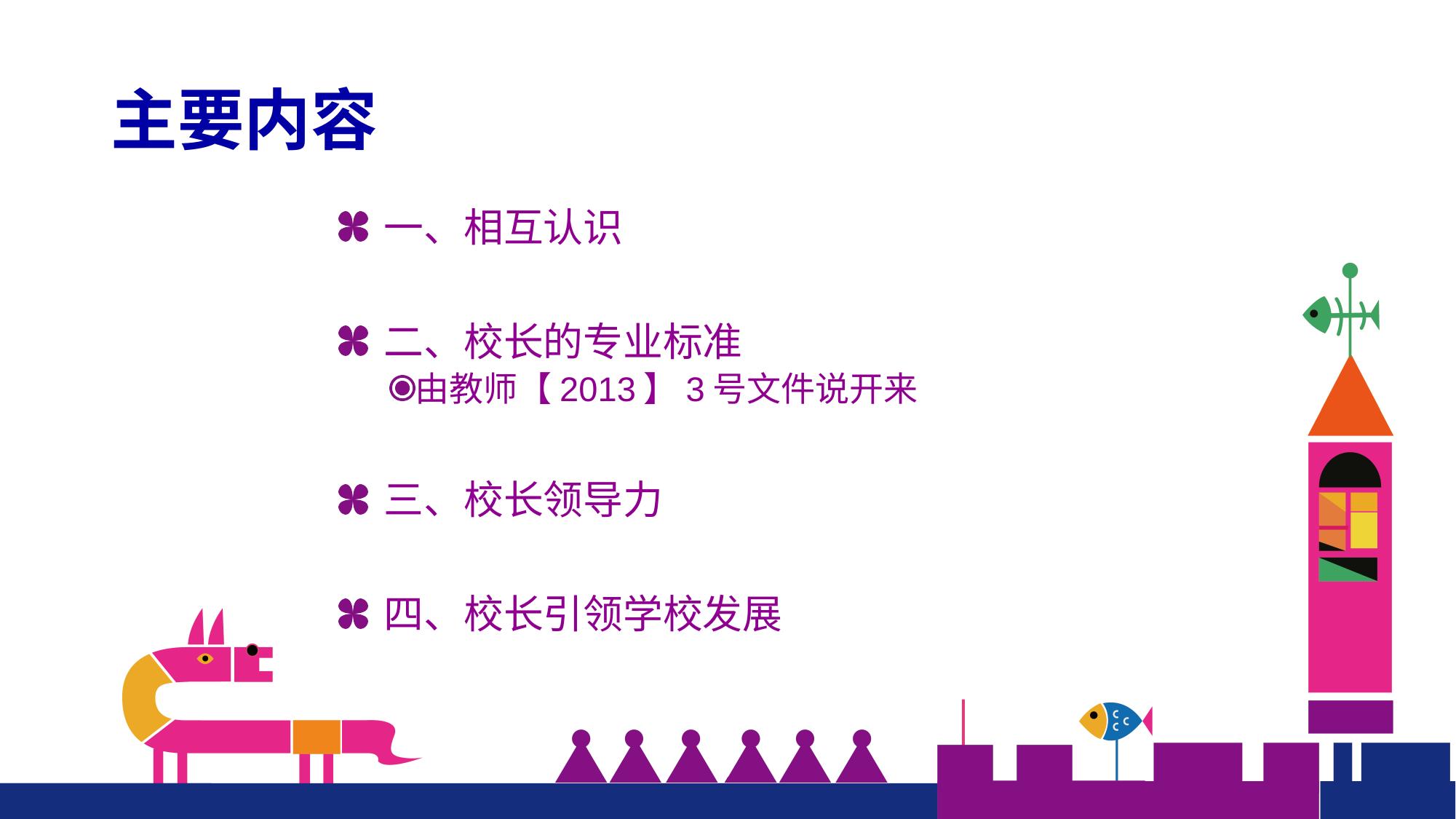

# 主要内容
 一、相互认识

 二、校长的专业标准
由教师【2013】3号文件说开来

 三、校长领导力

 四、校长引领学校发展